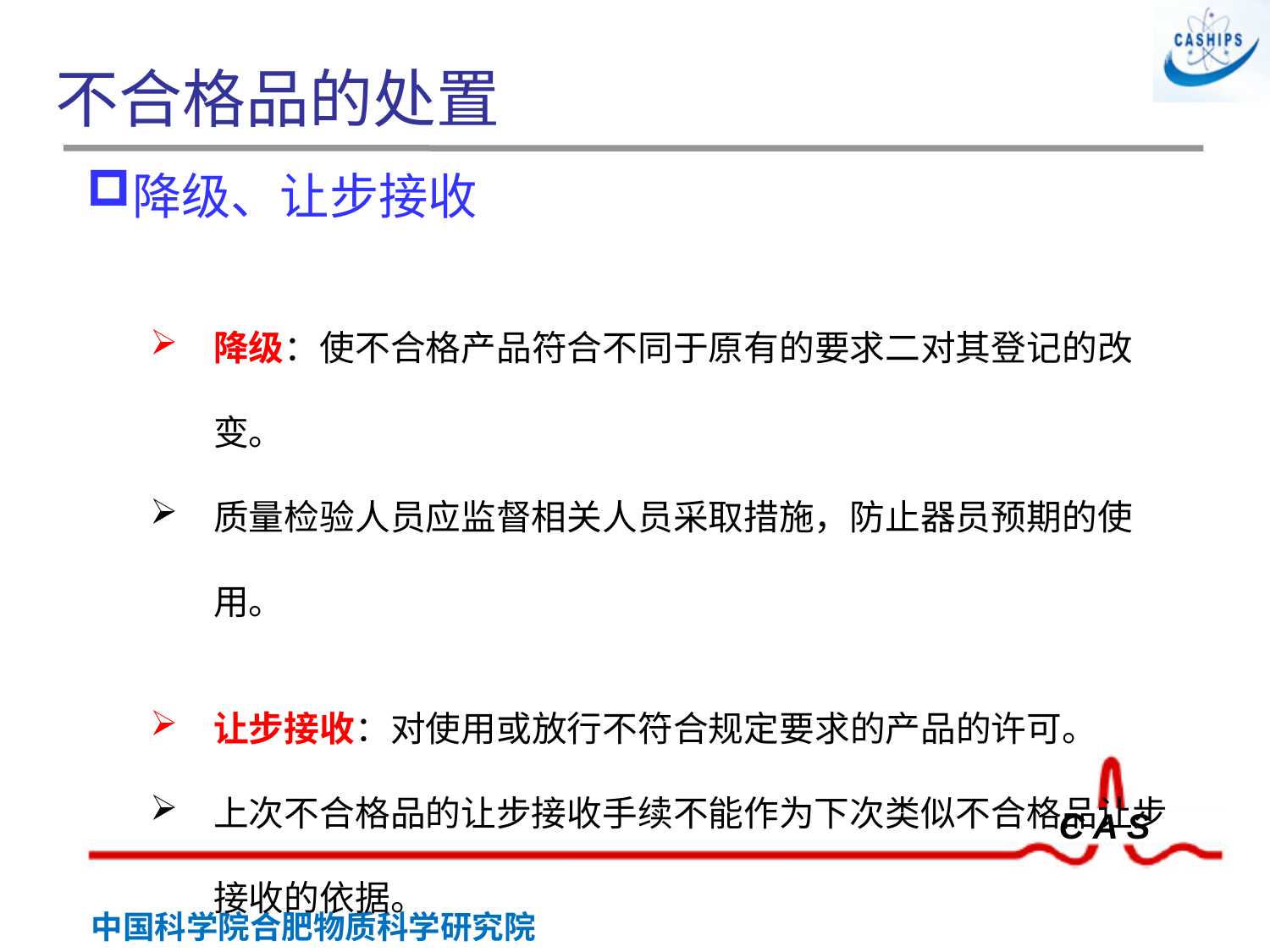

# 不合格品的处置
降级、让步接收

降级：使不合格产品符合不同于原有的要求二对其登记的改变。
质量检验人员应监督相关人员采取措施，防止器员预期的使用。

让步接收：对使用或放行不符合规定要求的产品的许可。
上次不合格品的让步接收手续不能作为下次类似不合格品让步接收的依据。

  胶印章
钢印章
封印章